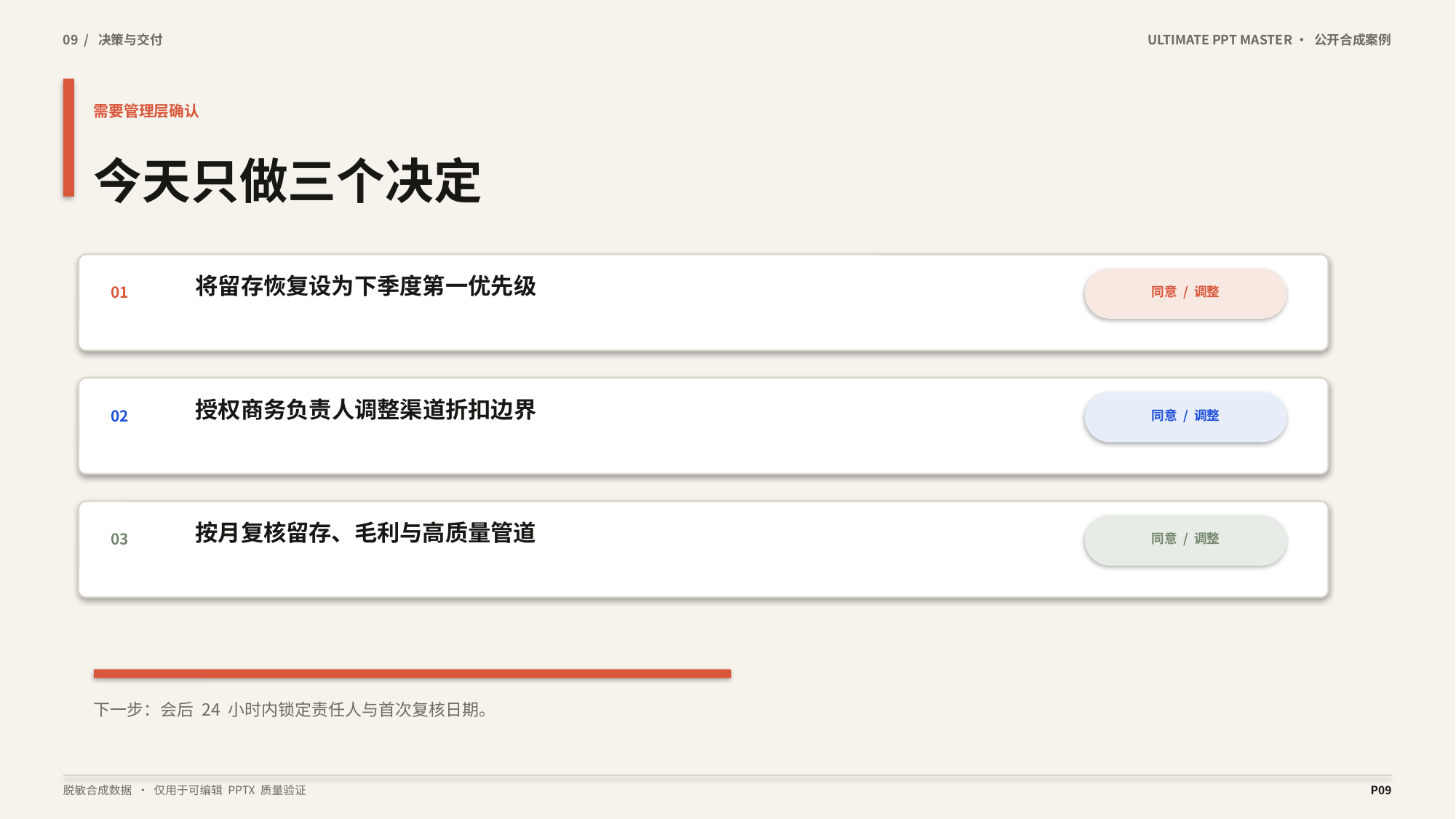

09  /  决策与交付
ULTIMATE PPT MASTER · 公开合成案例

需要管理层确认
# 今天只做三个决定

将留存恢复设为下季度第一优先级
01
同意 / 调整

授权商务负责人调整渠道折扣边界
02
同意 / 调整

按月复核留存、毛利与高质量管道
03
同意 / 调整

下一步：会后 24 小时内锁定责任人与首次复核日期。
脱敏合成数据 · 仅用于可编辑 PPTX 质量验证
P09